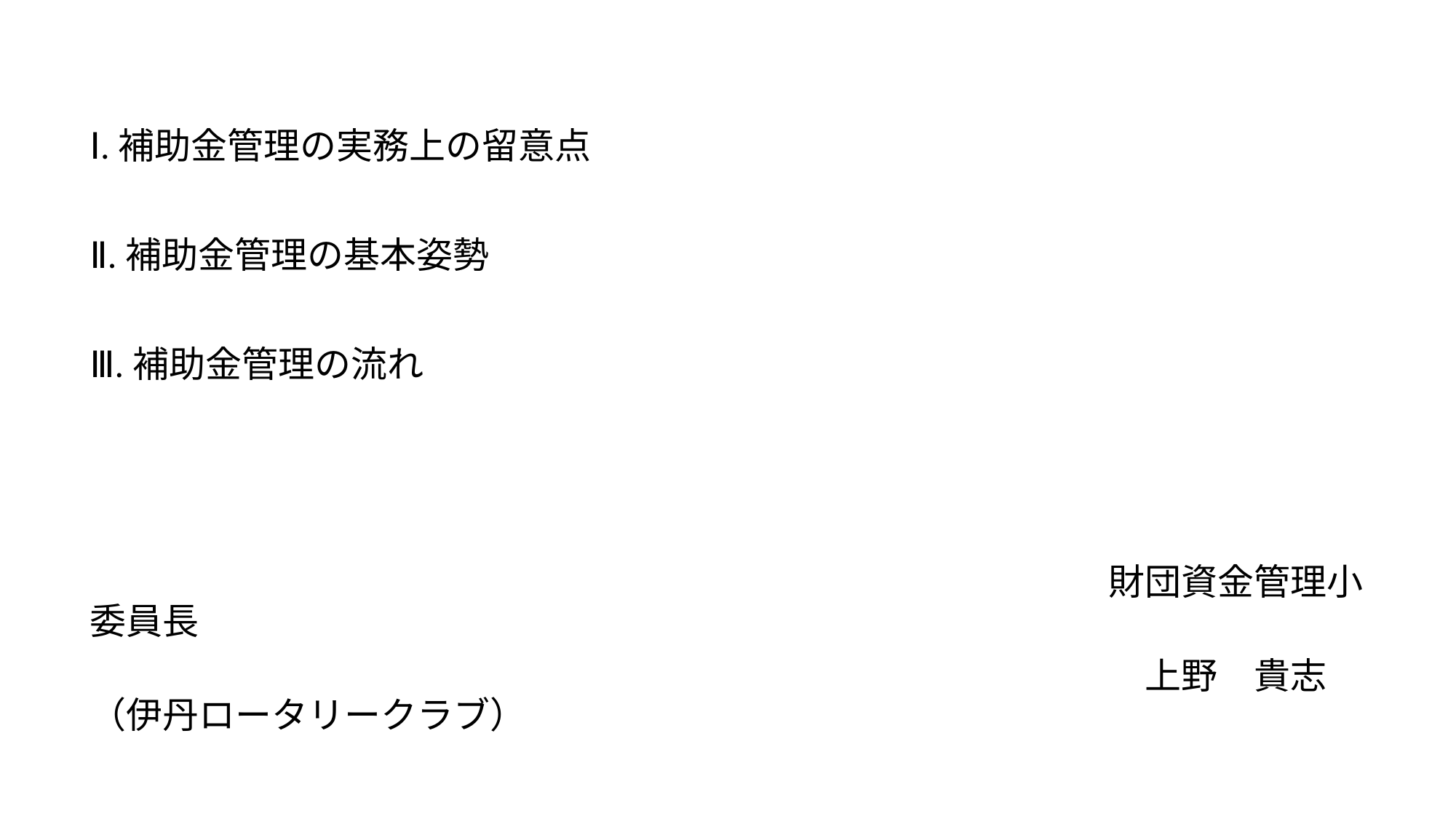

Ⅰ.補助金管理の実務上の留意点

Ⅱ.補助金管理の基本姿勢

Ⅲ.補助金管理の流れ

　　　　　　　　　　　　　　　　　　　　　　　　　　　　財団資金管理小委員長
　　　　　　　　　　　　　　　　　　　　　　　　　　　　　上野　貴志（伊丹ロータリークラブ）